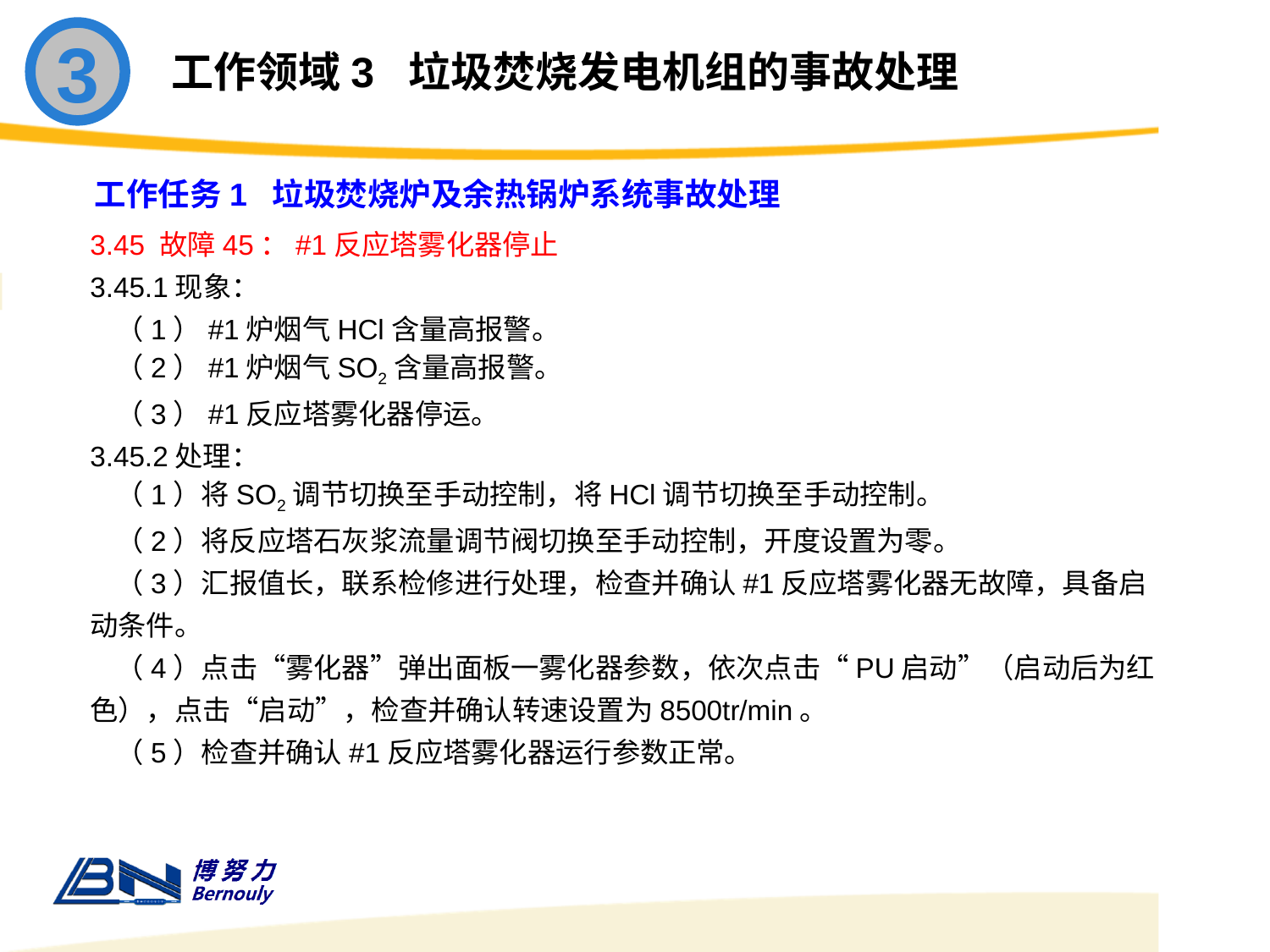

3
工作领域3  垃圾焚烧发电机组的事故处理
工作任务1  垃圾焚烧炉及余热锅炉系统事故处理
3.45 故障45：#1反应塔雾化器停止
3.45.1现象：
   （1）#1炉烟气HCl含量高报警。
   （2）#1炉烟气SO2含量高报警。
   （3）#1反应塔雾化器停运。
3.45.2处理：
   （1）将SO2调节切换至手动控制，将HCl调节切换至手动控制。
   （2）将反应塔石灰浆流量调节阀切换至手动控制，开度设置为零。
   （3）汇报值长，联系检修进行处理，检查并确认#1反应塔雾化器无故障，具备启动条件。
   （4）点击“雾化器”弹出面板一雾化器参数，依次点击“PU启动”（启动后为红色），点击“启动”，检查并确认转速设置为8500tr/min。
   （5）检查并确认#1反应塔雾化器运行参数正常。